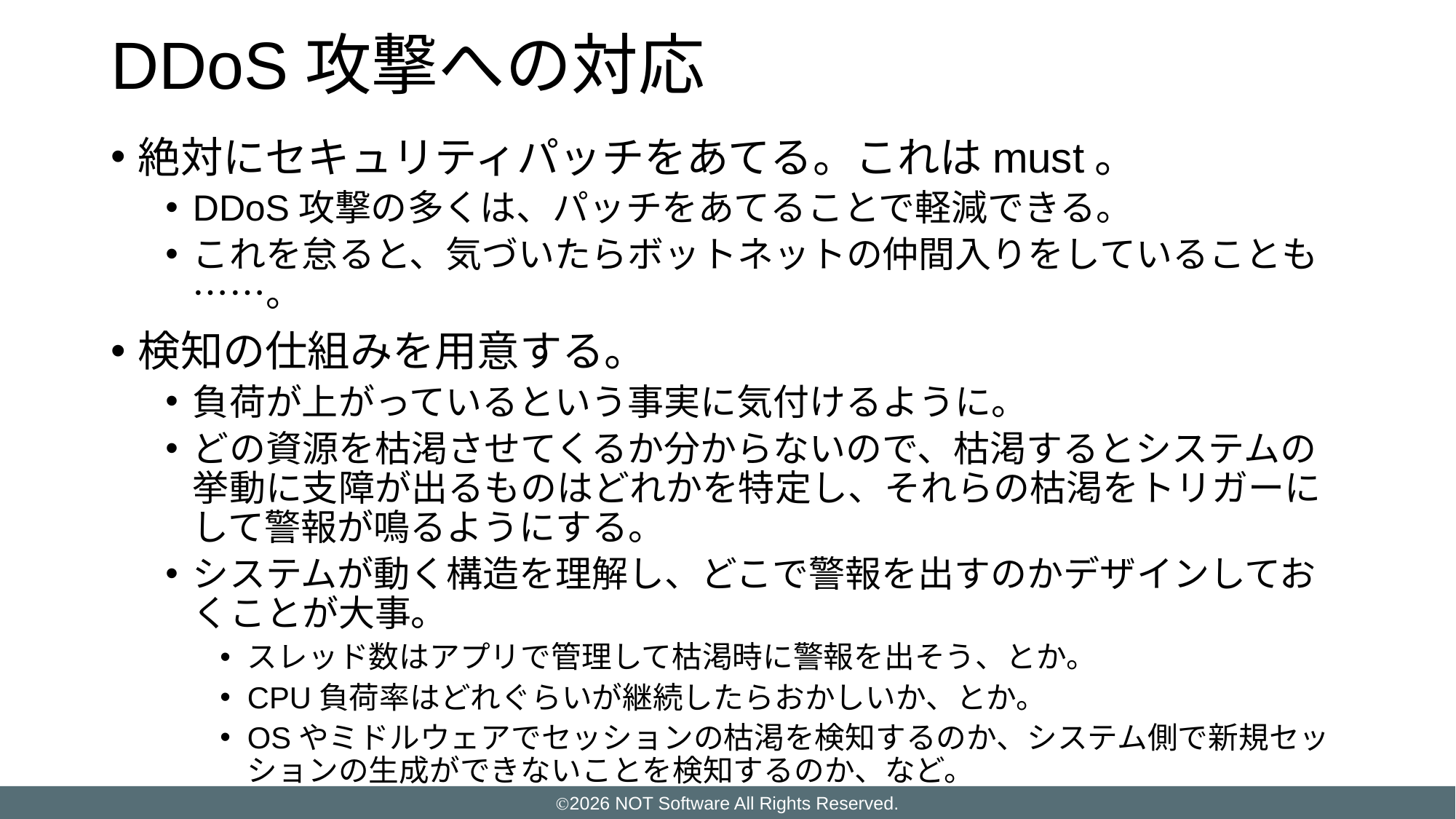

# DDoS攻撃への対応
絶対にセキュリティパッチをあてる。これはmust。
DDoS攻撃の多くは、パッチをあてることで軽減できる。
これを怠ると、気づいたらボットネットの仲間入りをしていることも……。
検知の仕組みを用意する。
負荷が上がっているという事実に気付けるように。
どの資源を枯渇させてくるか分からないので、枯渇するとシステムの挙動に支障が出るものはどれかを特定し、それらの枯渇をトリガーにして警報が鳴るようにする。
システムが動く構造を理解し、どこで警報を出すのかデザインしておくことが大事。
スレッド数はアプリで管理して枯渇時に警報を出そう、とか。
CPU負荷率はどれぐらいが継続したらおかしいか、とか。
OSやミドルウェアでセッションの枯渇を検知するのか、システム側で新規セッションの生成ができないことを検知するのか、など。